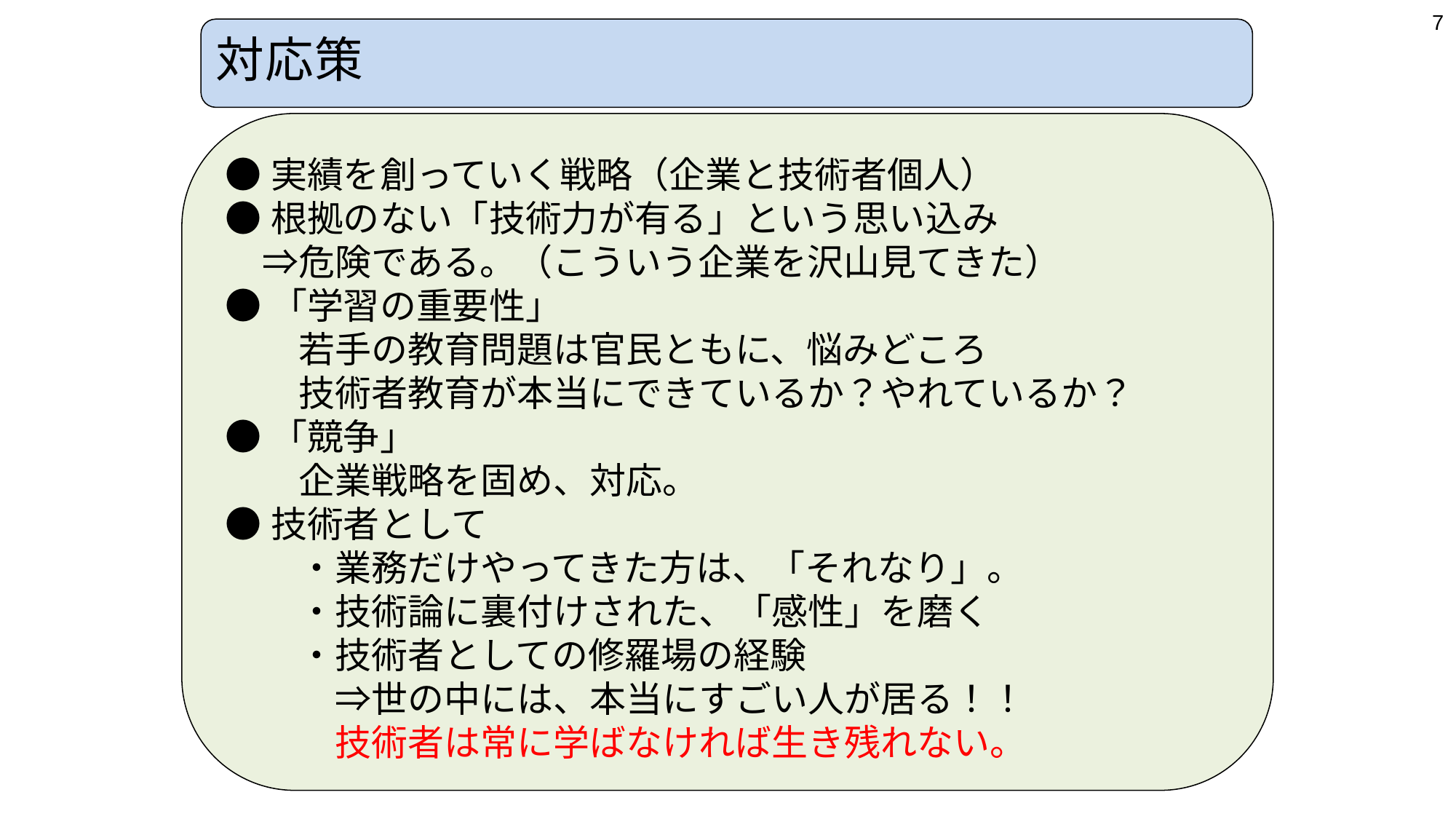

7
対応策

●実績を創っていく戦略（企業と技術者個人）
●根拠のない「技術力が有る」という思い込み
　⇒危険である。（こういう企業を沢山見てきた）
●「学習の重要性」
　　若手の教育問題は官民ともに、悩みどころ
　　技術者教育が本当にできているか？やれているか？
●「競争」
　　企業戦略を固め、対応。
●技術者として
　　・業務だけやってきた方は、「それなり」。
　　・技術論に裏付けされた、「感性」を磨く
　　・技術者としての修羅場の経験
　　　⇒世の中には、本当にすごい人が居る！！
　　　技術者は常に学ばなければ生き残れない。